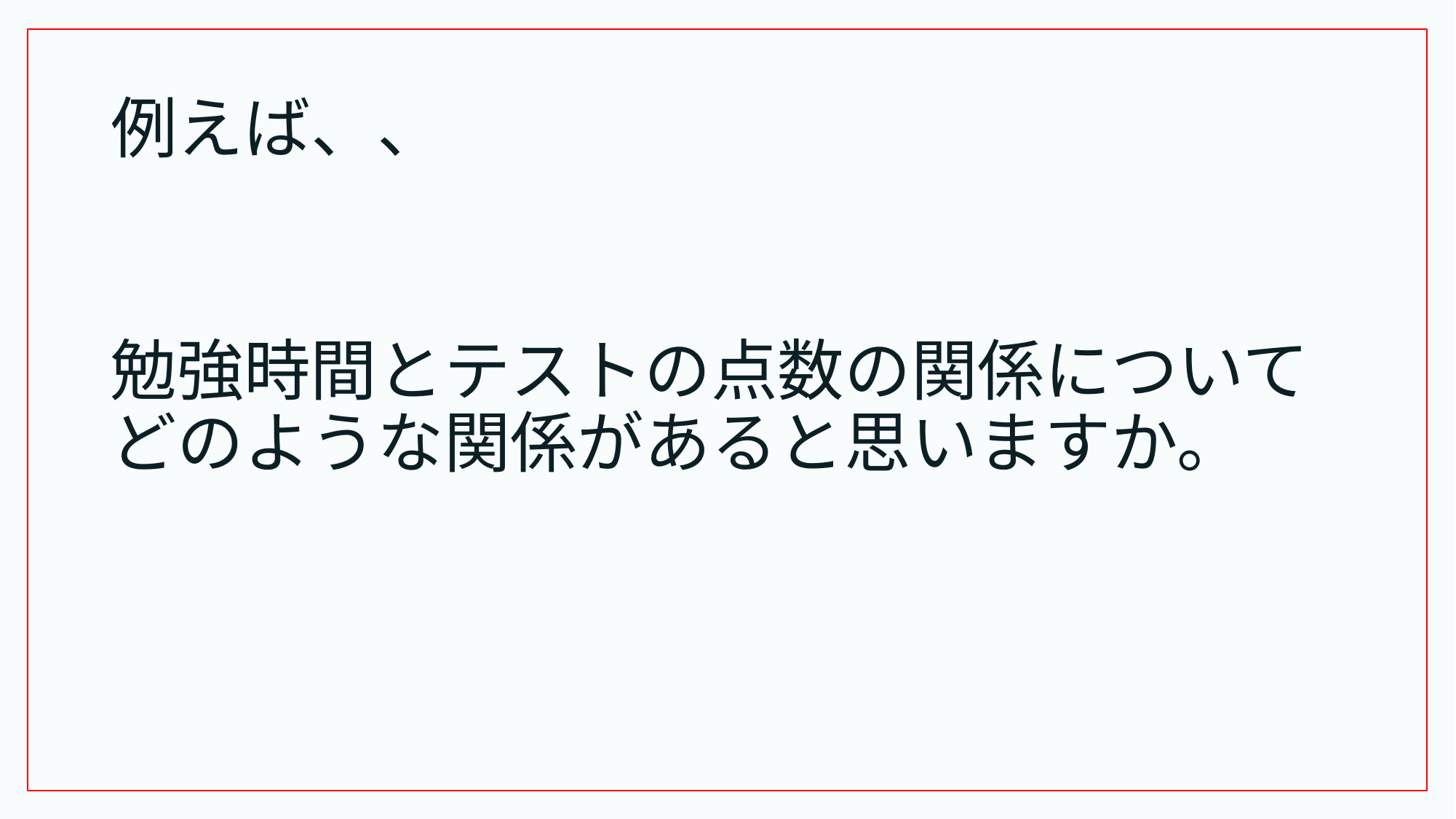

# 例えば、、
勉強時間とテストの点数の関係について
どのような関係があると思いますか。